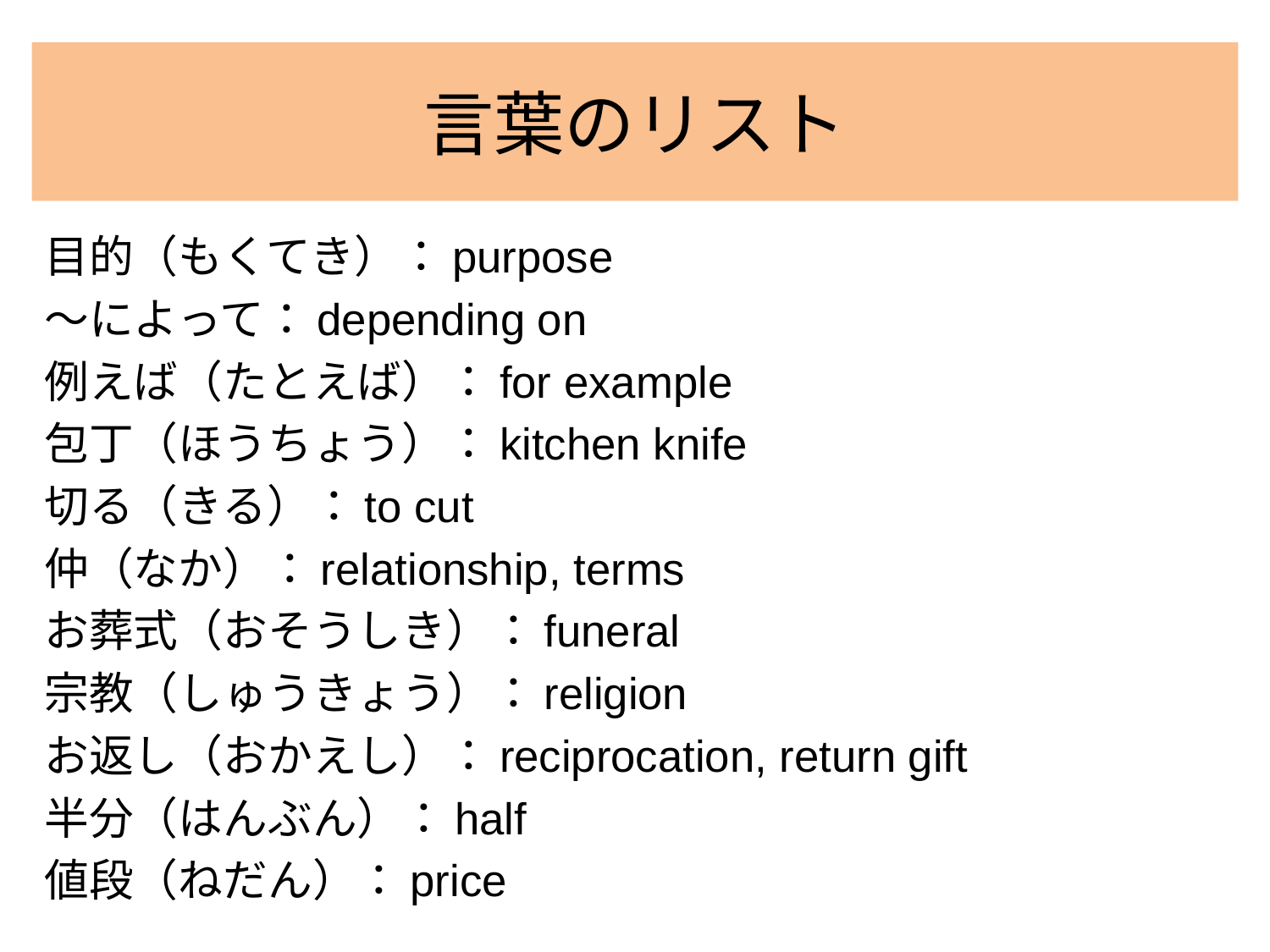

# 言葉のリスト
目的（もくてき）：purpose
〜によって：depending on
例えば（たとえば）：for example
包丁（ほうちょう）：kitchen knife
切る（きる）：to cut
仲（なか）：relationship, terms
お葬式（おそうしき）：funeral
宗教（しゅうきょう）：religion
お返し（おかえし）：reciprocation, return gift
半分（はんぶん）：half
値段（ねだん）：price